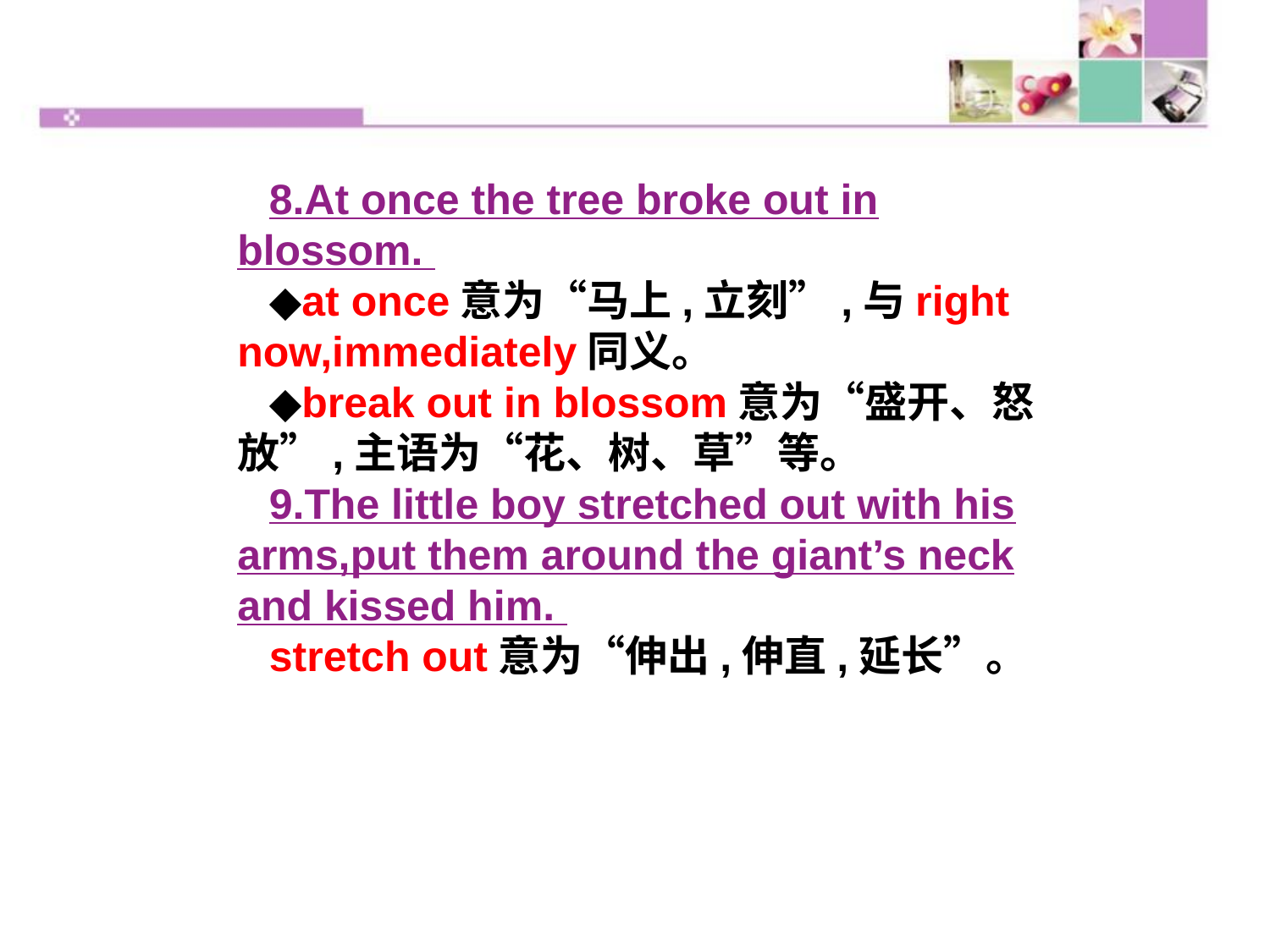

8.At once the tree broke out in blossom.
◆at once意为“马上,立刻”,与right now,immediately同义。
◆break out in blossom意为“盛开、怒放”,主语为“花、树、草”等。
9.The little boy stretched out with his arms,put them around the giant’s neck and kissed him.
stretch out意为“伸出,伸直,延长”。